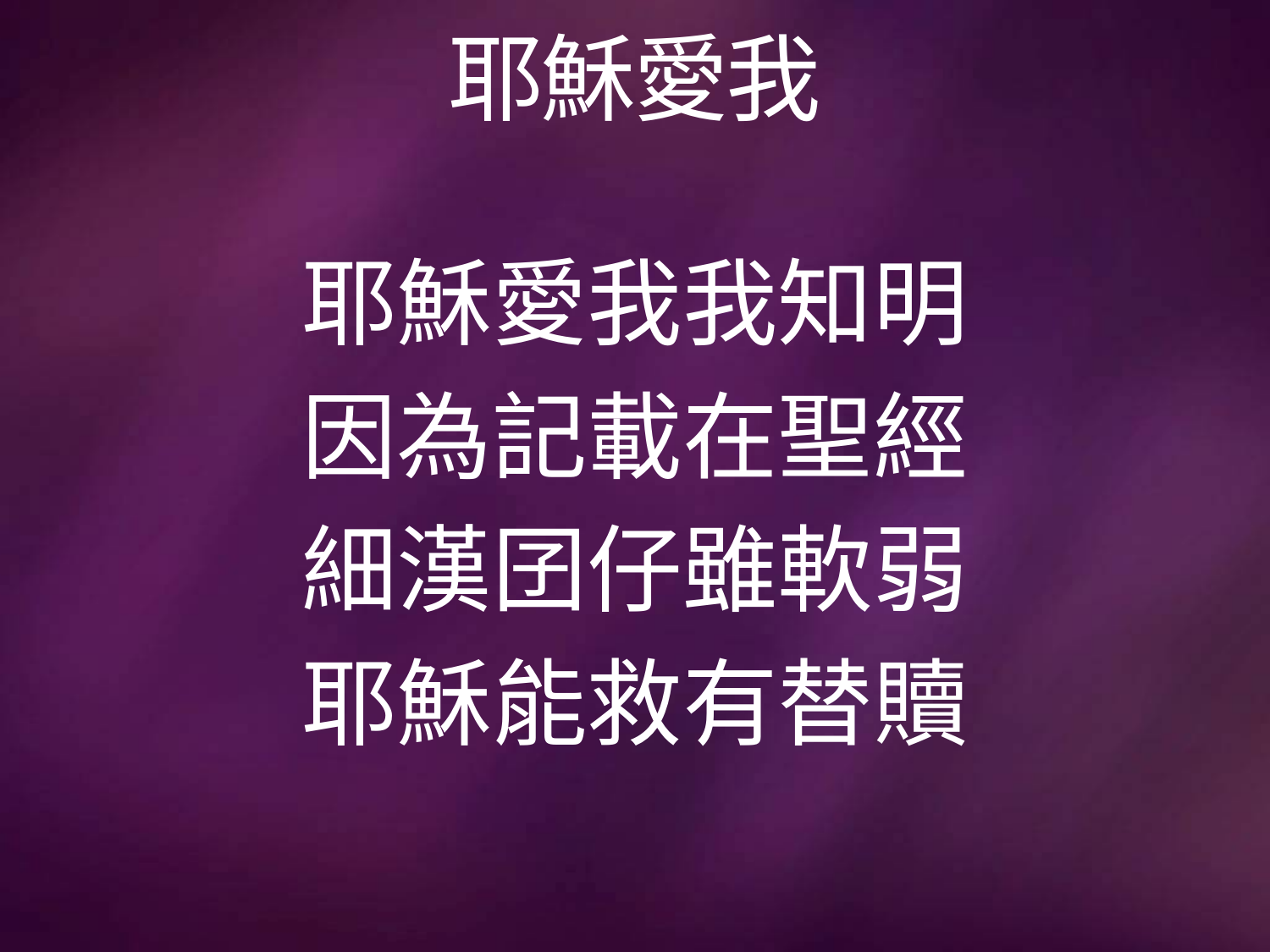

# 耶穌愛我
耶穌愛我我知明
因為記載在聖經
細漢囝仔雖軟弱
耶穌能救有替贖